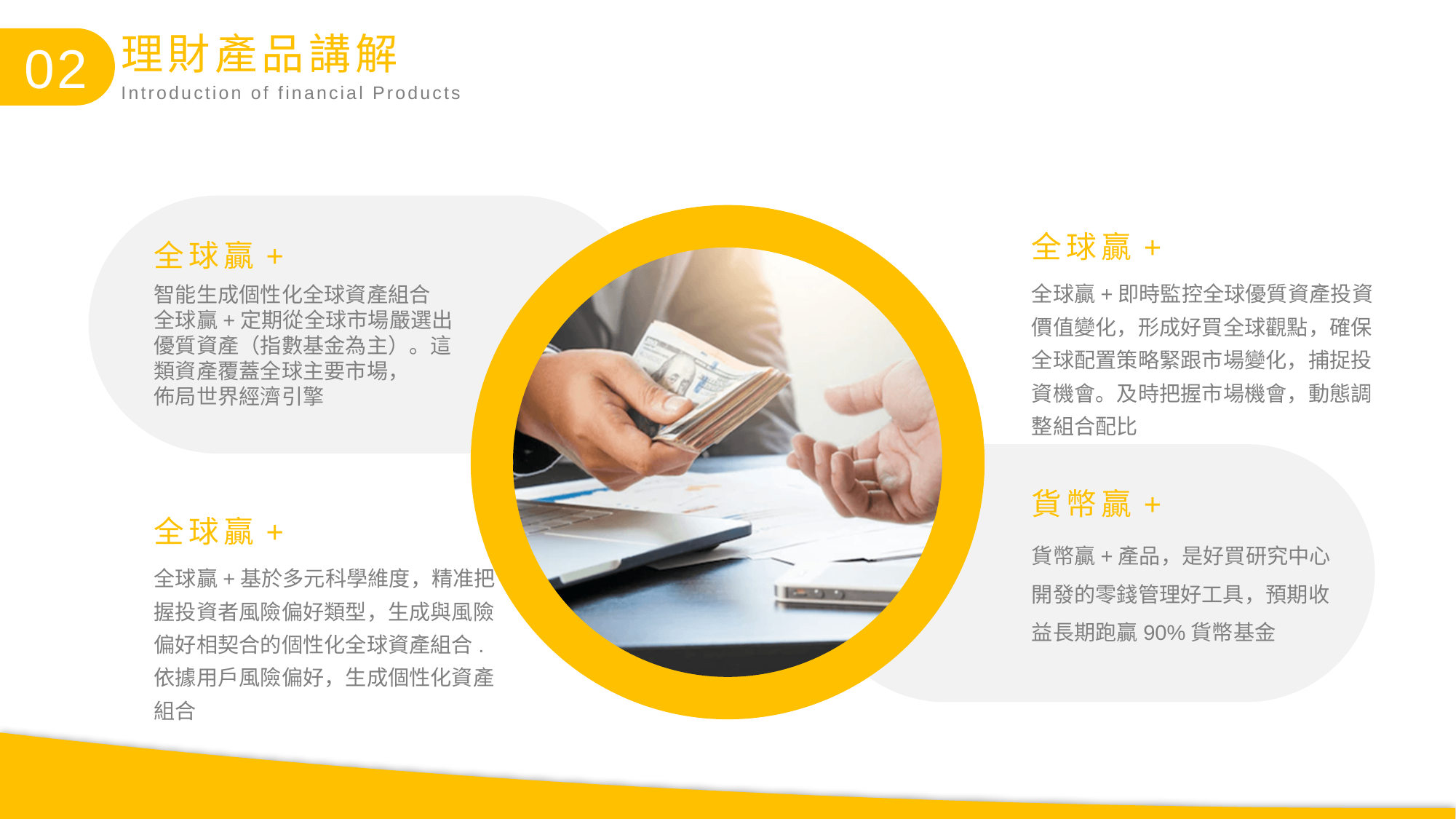

理財產品講解
Introduction of financial Products

02

全球贏+
全球贏+即時監控全球優質資產投資價值變化，形成好買全球觀點，確保全球配置策略緊跟市場變化，捕捉投資機會。及時把握市場機會，動態調整組合配比
全球贏+
智能生成個性化全球資產組合
全球贏+定期從全球市場嚴選出優質資產（指數基金為主）。這類資產覆蓋全球主要市場，
佈局世界經濟引擎

貨幣贏+
貨幣贏+產品，是好買研究中心開發的零錢管理好工具，預期收益長期跑贏90%貨幣基金
全球贏+
全球贏+基於多元科學維度，精准把握投資者風險偏好類型，生成與風險偏好相契合的個性化全球資產組合.依據用戶風險偏好，生成個性化資產組合